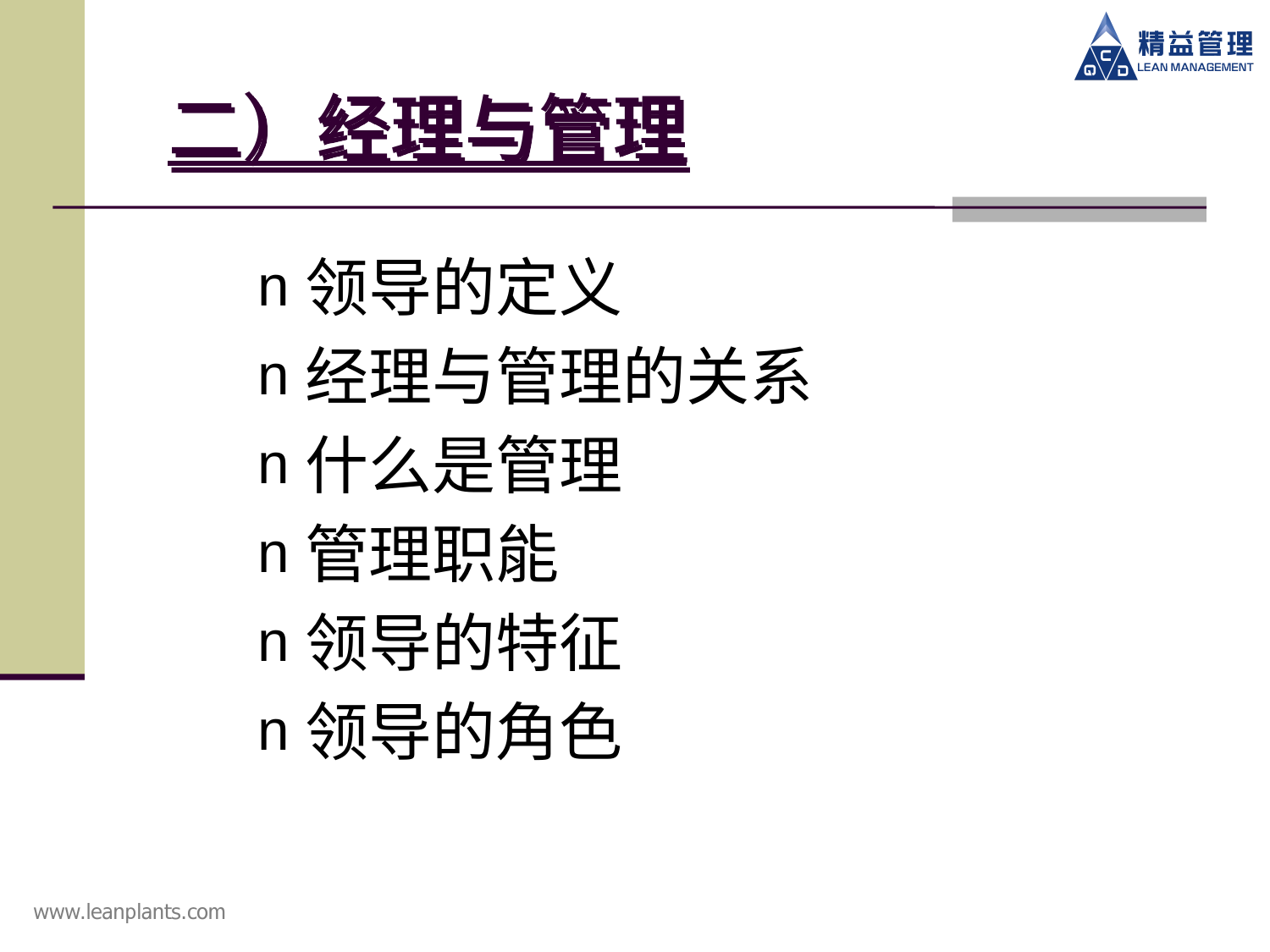

二）经理与管理
领导的定义
经理与管理的关系
什么是管理
管理职能
领导的特征
领导的角色
14